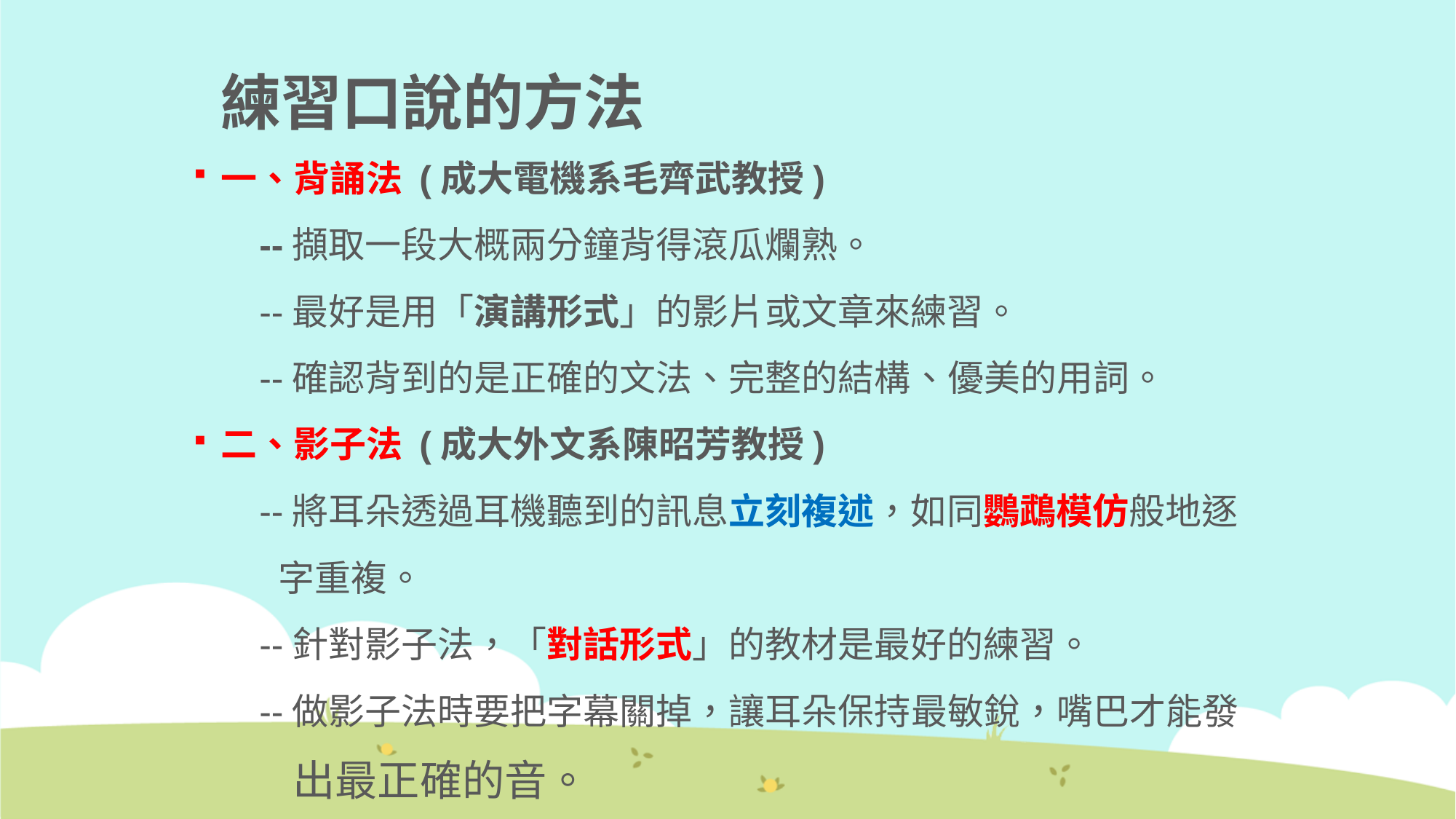

練習口說的方法
一、背誦法 (成大電機系毛齊武教授)
       --擷取一段大概兩分鐘背得滾瓜爛熟。
       --最好是用「演講形式」的影片或文章來練習。
       --確認背到的是正確的文法、完整的結構、優美的用詞。
二、影子法 (成大外文系陳昭芳教授)
       --將耳朵透過耳機聽到的訊息立刻複述，如同鸚鵡模仿般地逐
          字重複。
       --針對影子法，「對話形式」的教材是最好的練習。
       --做影子法時要把字幕關掉，讓耳朵保持最敏銳，嘴巴才能發
          出最正確的音。